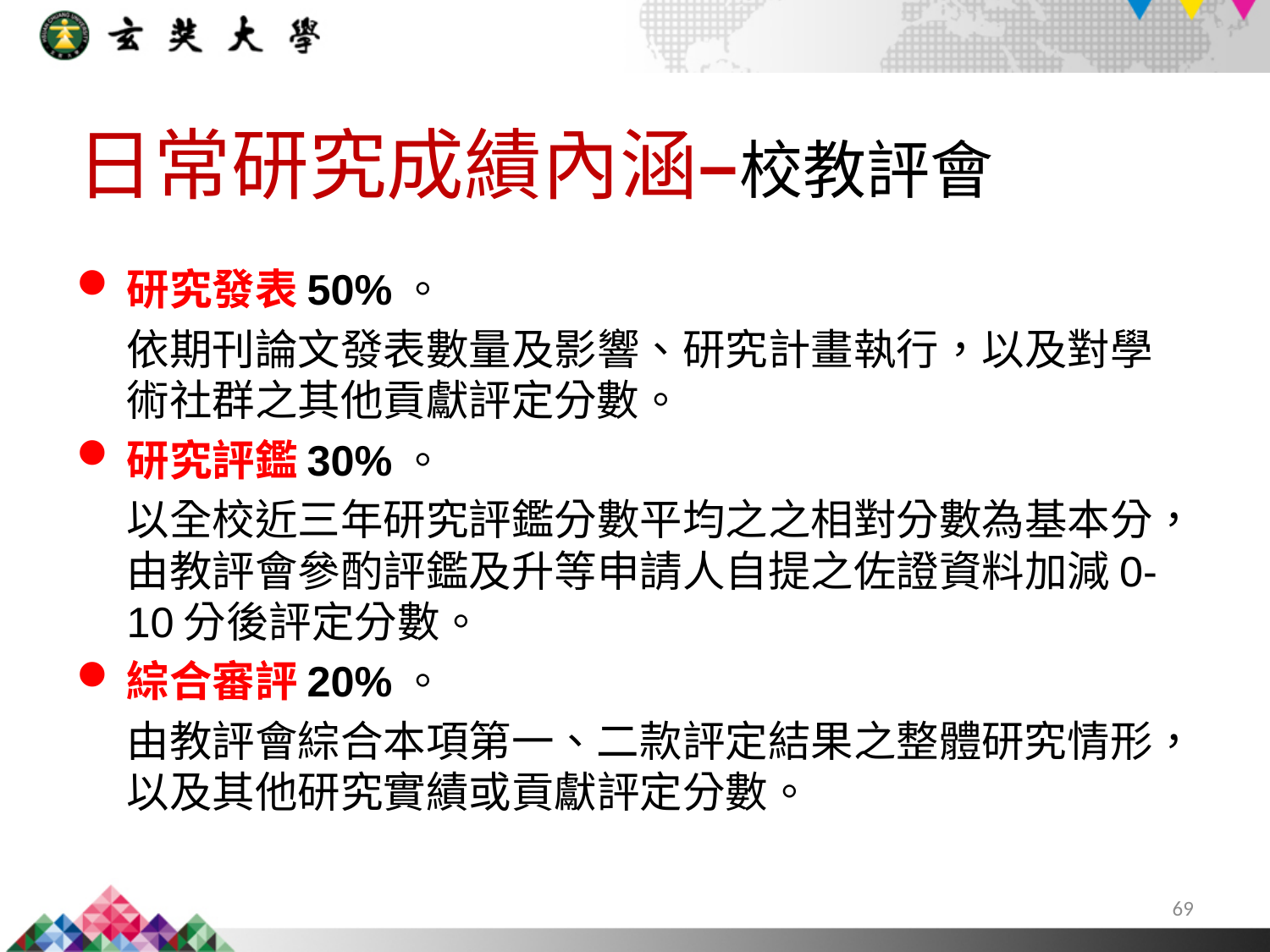

日常研究成績內涵–校教評會
研究發表50%。
依期刊論文發表數量及影響、研究計畫執行，以及對學術社群之其他貢獻評定分數。
研究評鑑30%。
以全校近三年研究評鑑分數平均之之相對分數為基本分，由教評會參酌評鑑及升等申請人自提之佐證資料加減0-10分後評定分數。
綜合審評20%。
由教評會綜合本項第一、二款評定結果之整體研究情形，以及其他研究實績或貢獻評定分數。
69